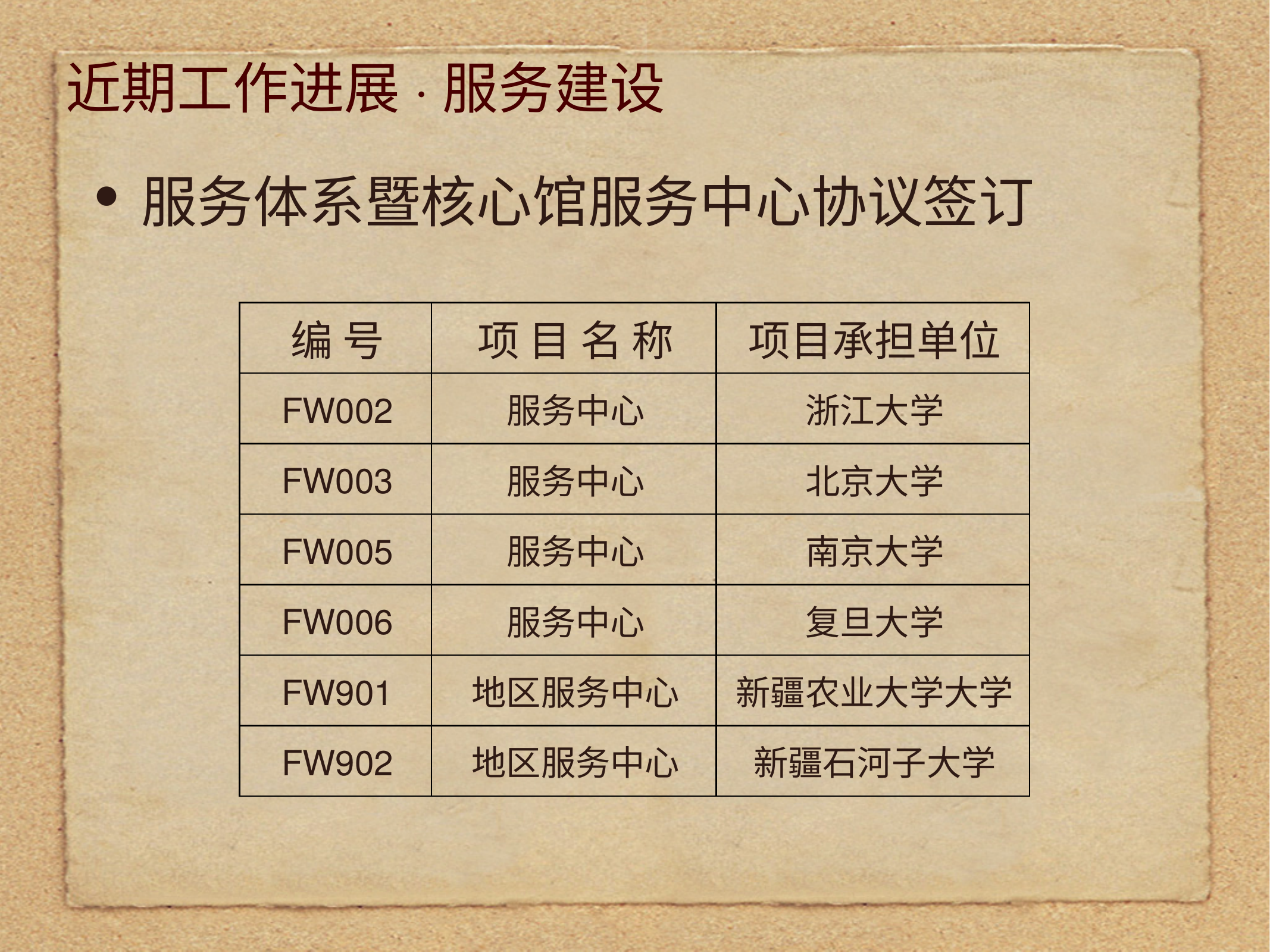

近期工作进展·服务建设
服务体系暨核心馆服务中心协议签订
| 编 号 | 项 目 名 称 | 项目承担单位 |
| --- | --- | --- |
| FW002 | 服务中心 | 浙江大学 |
| FW003 | 服务中心 | 北京大学 |
| FW005 | 服务中心 | 南京大学 |
| FW006 | 服务中心 | 复旦大学 |
| FW901 | 地区服务中心 | 新疆农业大学大学 |
| FW902 | 地区服务中心 | 新疆石河子大学 |